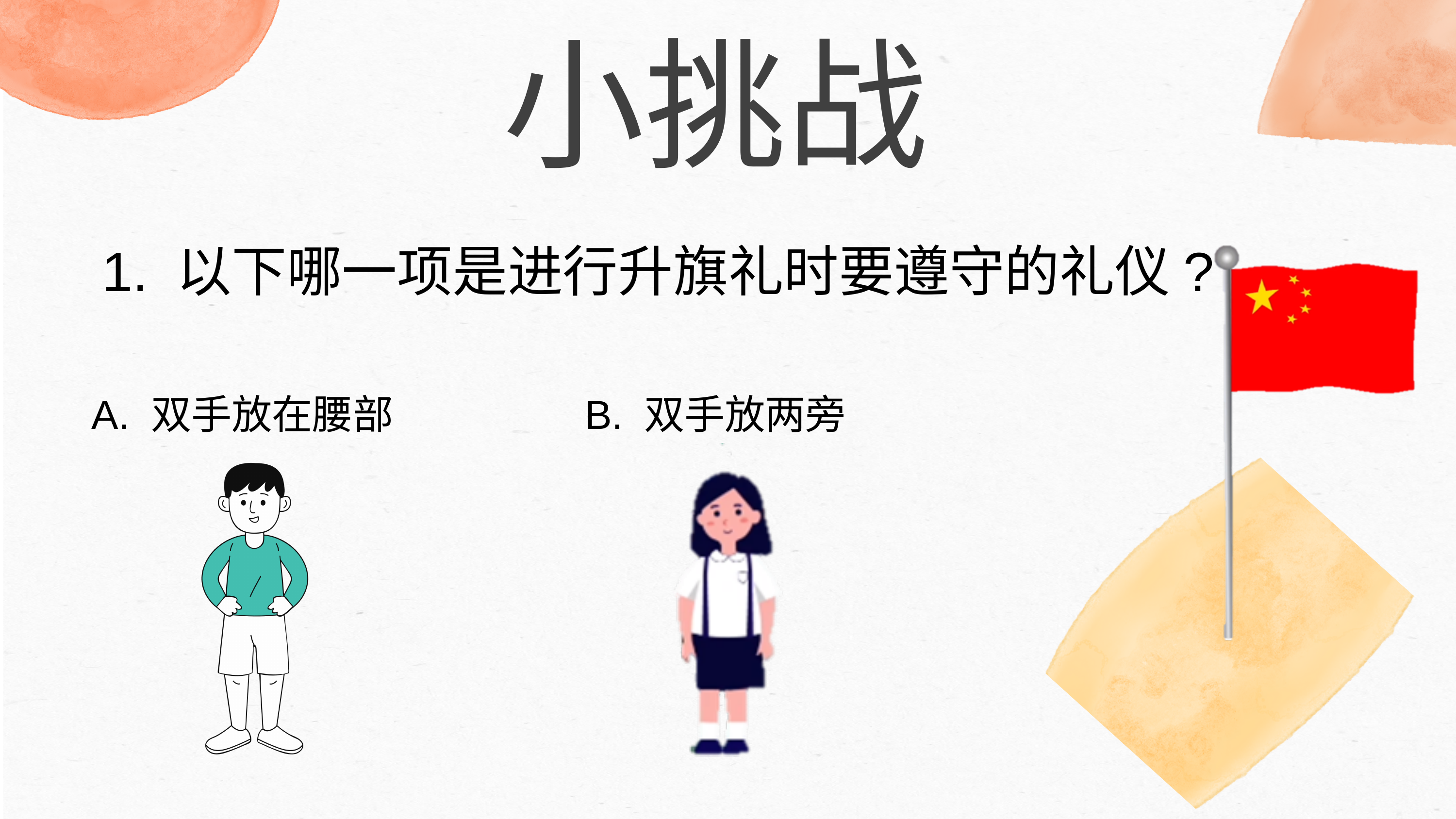

小挑战
1. 以下哪一项是进行升旗礼时要遵守的礼仪?

A. 双手放在腰部
B. 双手放两旁